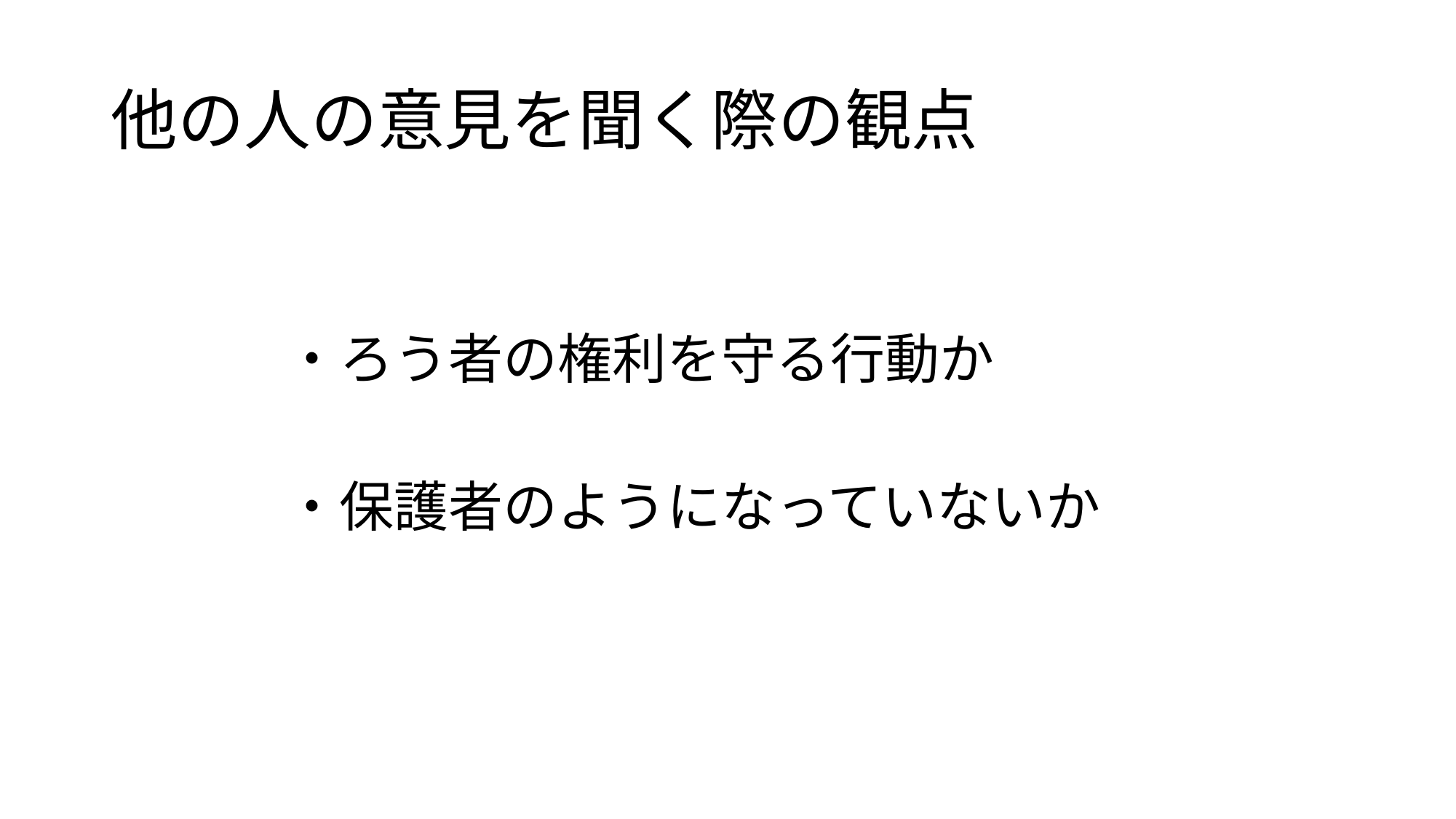

# 他の人の意見を聞く際の観点
・ろう者の権利を守る行動か

・保護者のようになっていないか